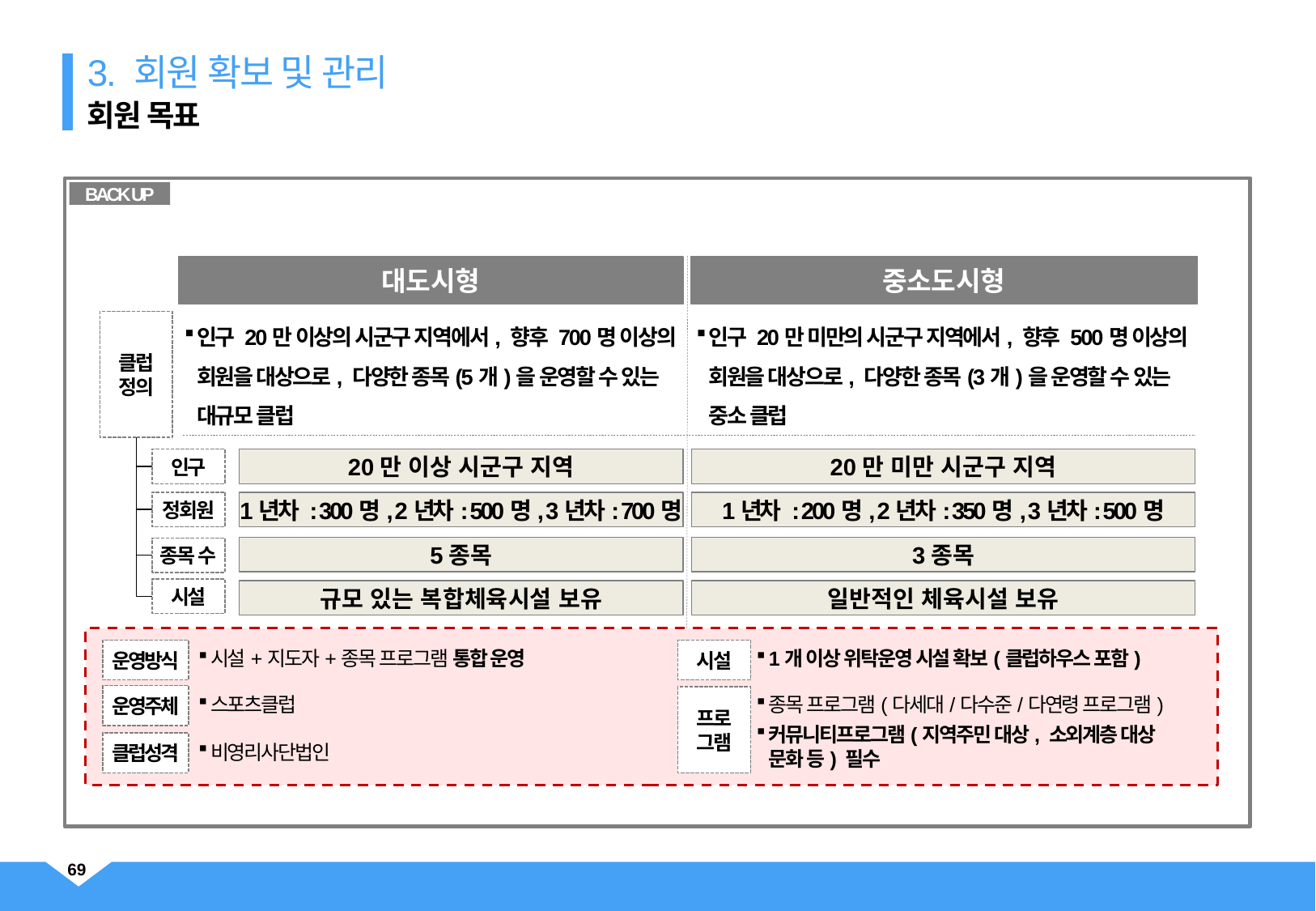

3. 회원 확보 및 관리
회원 목표

BACK UP
대도시형
중소도시형
인구 20만 이상의 시군구 지역에서, 향후 700명 이상의 회원을 대상으로, 다양한 종목(5개)을 운영할 수 있는 대규모 클럽
인구 20만 미만의 시군구 지역에서, 향후 500명 이상의 회원을 대상으로, 다양한 종목(3개)을 운영할 수 있는 중소 클럽
클럽
정의
인구
20만 이상 시군구 지역
20만 미만 시군구 지역
1년차 : 200명, 2년차: 350명, 3년차: 500명
3종목
일반적인 체육시설 보유
정회원
1년차 : 300명, 2년차: 500명, 3년차: 700명
5종목
종목 수
시설
규모 있는 복합체육시설 보유

시설+지도자+종목 프로그램 통합 운영
1개 이상 위탁운영 시설 확보(클럽하우스 포함)
운영방식
시설
스포츠클럽
운영주체
프로
그램
종목 프로그램(다세대/다수준/다연령 프로그램)
커뮤니티프로그램(지역주민 대상, 소외계층 대상
문화 등) 필수
비영리사단법인
클럽성격